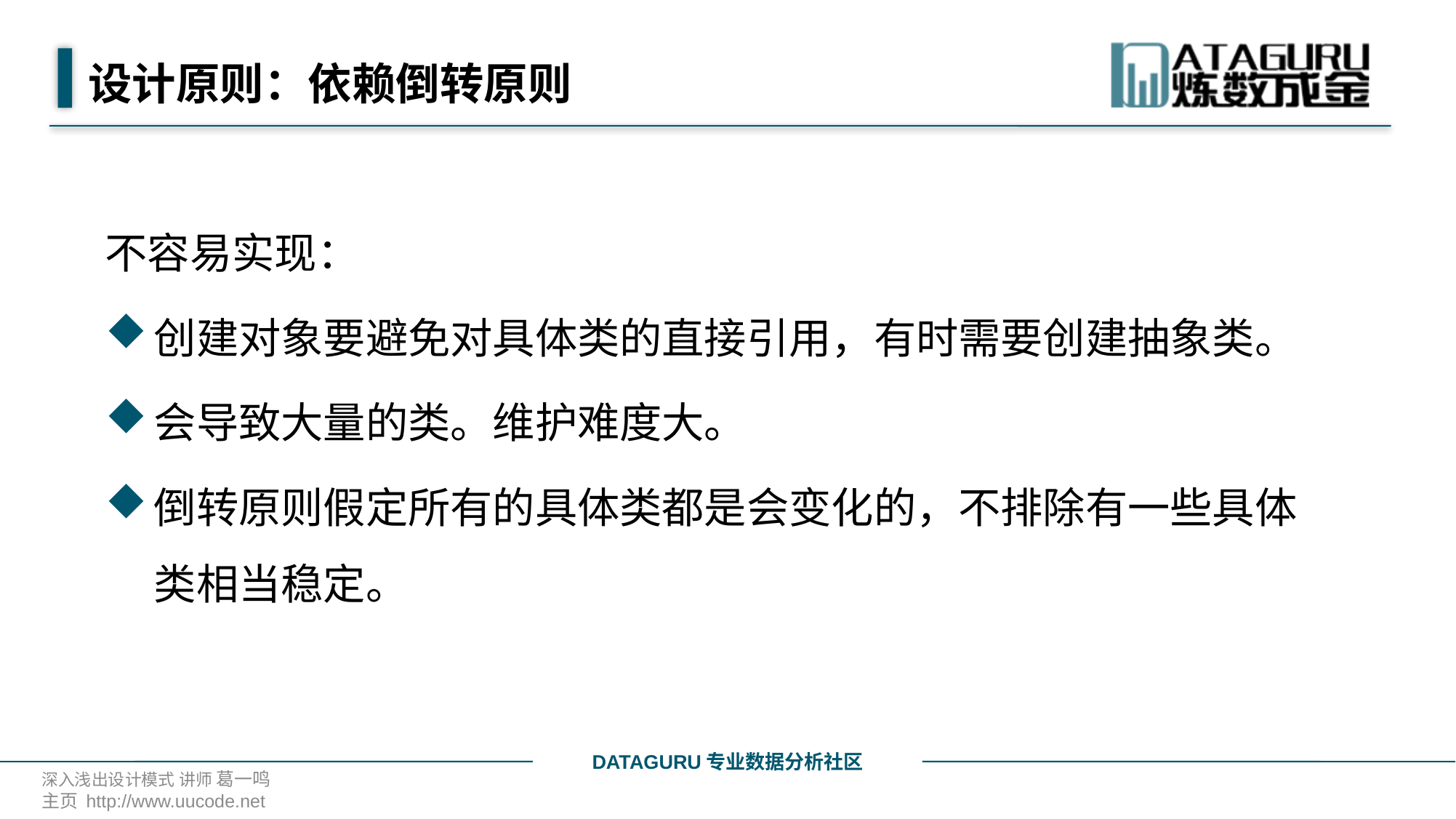

# 设计原则：依赖倒转原则
不容易实现：
创建对象要避免对具体类的直接引用，有时需要创建抽象类。
会导致大量的类。维护难度大。
倒转原则假定所有的具体类都是会变化的，不排除有一些具体类相当稳定。